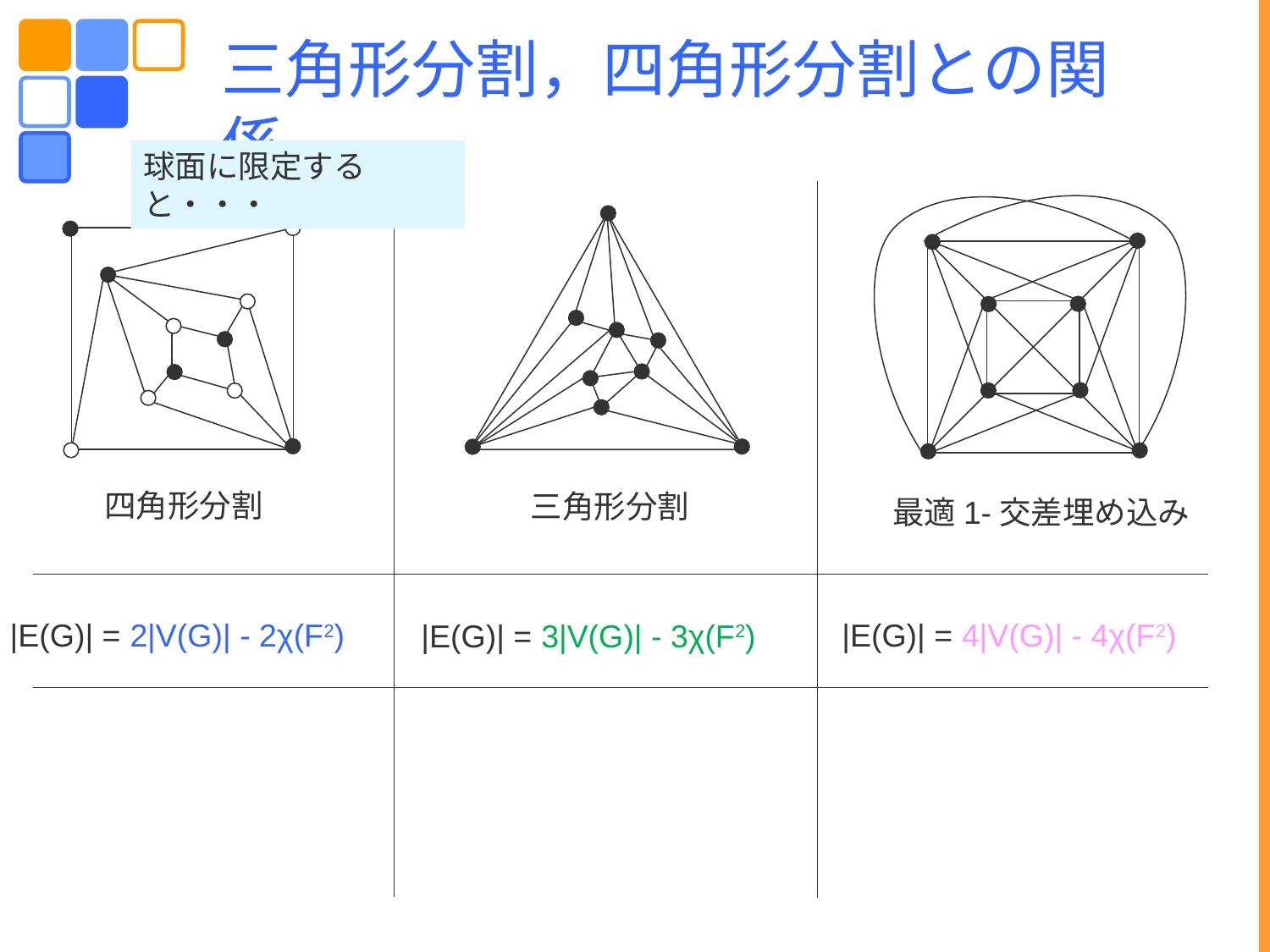

三角形分割，四角形分割との関係
球面に限定すると・・・

四角形分割
三角形分割
最適1-交差埋め込み
|E(G)| = 2|V(G)| - 2χ(F2)
|E(G)| = 4|V(G)| - 4χ(F2)
|E(G)| = 3|V(G)| - 3χ(F2)